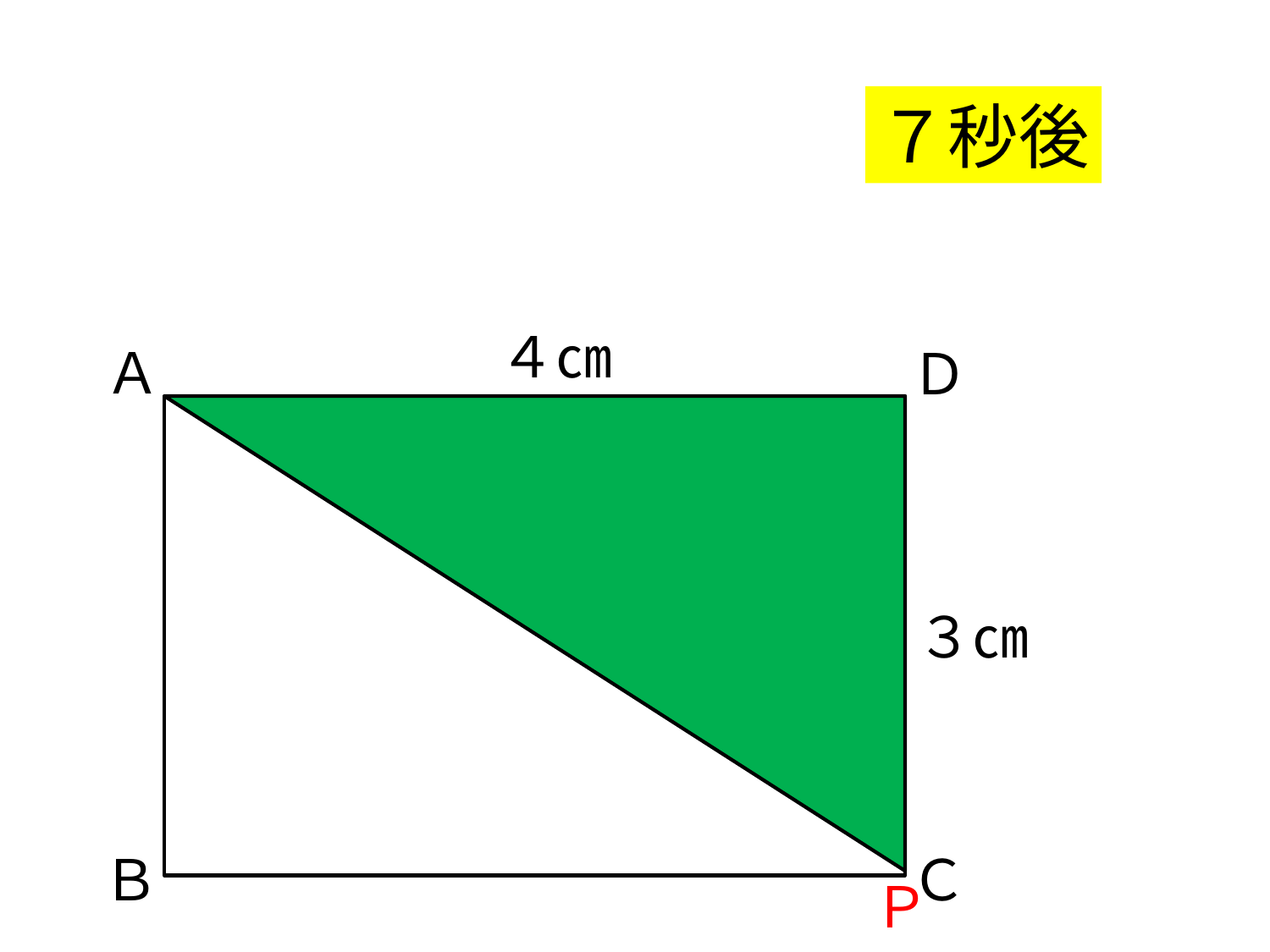

# 問　題
７秒後
４㎝
Ａ
Ｄ

３㎝
Ｂ
Ｃ
Ｐ